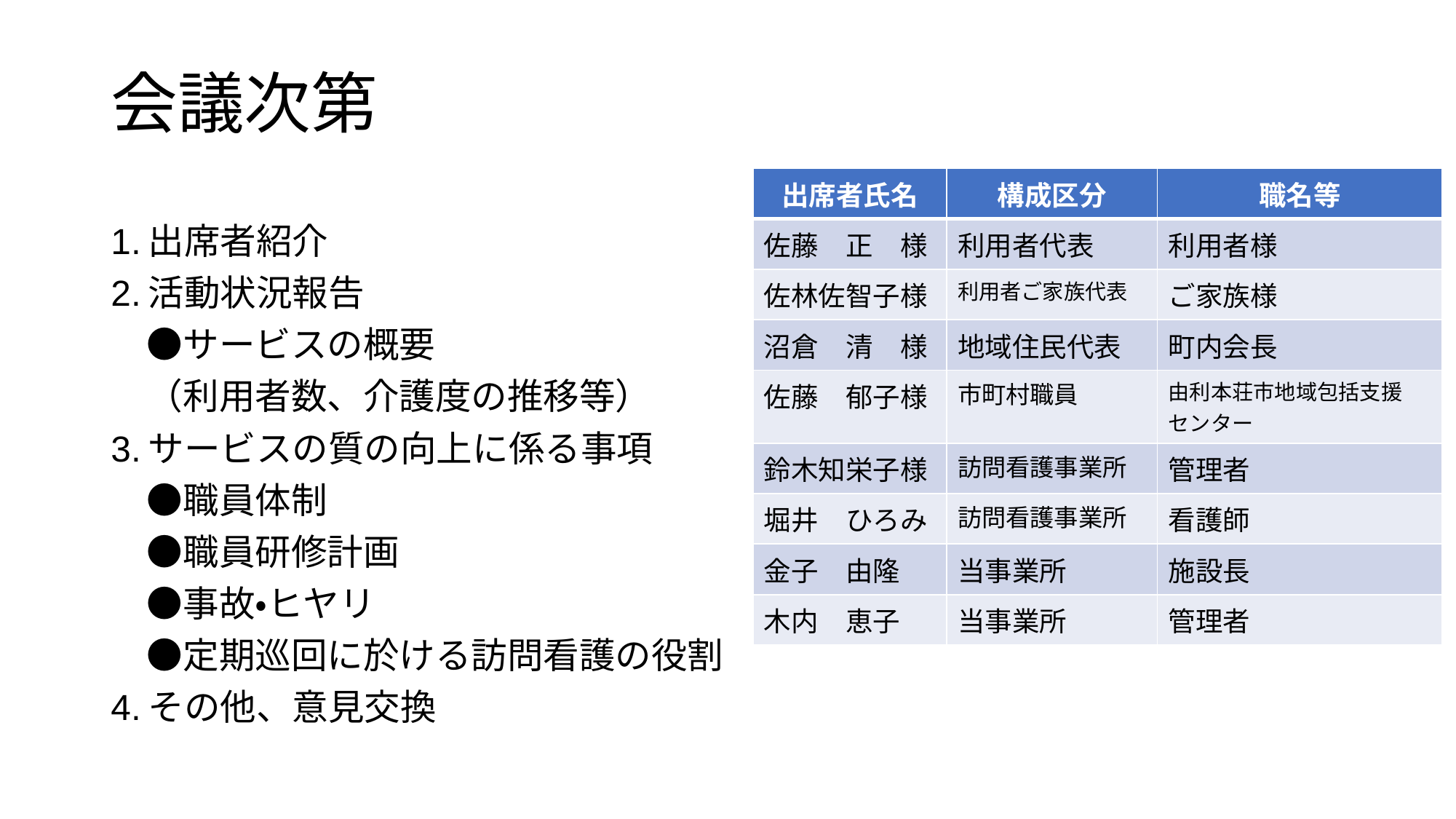

# 会議次第
| 出席者氏名 | 構成区分 | 職名等 |
| --- | --- | --- |
| 佐藤　正　様 | 利用者代表 | 利用者様 |
| 佐林佐智子様 | 利用者ご家族代表 | ご家族様 |
| 沼倉　清　様 | 地域住民代表 | 町内会長 |
| 佐藤　郁子様 | 市町村職員 | 由利本荘市地域包括支援　センター |
| 鈴木知栄子様 | 訪問看護事業所 | 管理者 |
| 堀井　ひろみ | 訪問看護事業所 | 看護師 |
| 金子　由隆 | 当事業所 | 施設長 |
| 木内　恵子 | 当事業所 | 管理者 |
1.出席者紹介
2.活動状況報告
　●サービスの概要
　（利用者数、介護度の推移等）
3.サービスの質の向上に係る事項
　●職員体制
　●職員研修計画
　●事故・ヒヤリ
　●定期巡回に於ける訪問看護の役割
4.その他、意見交換